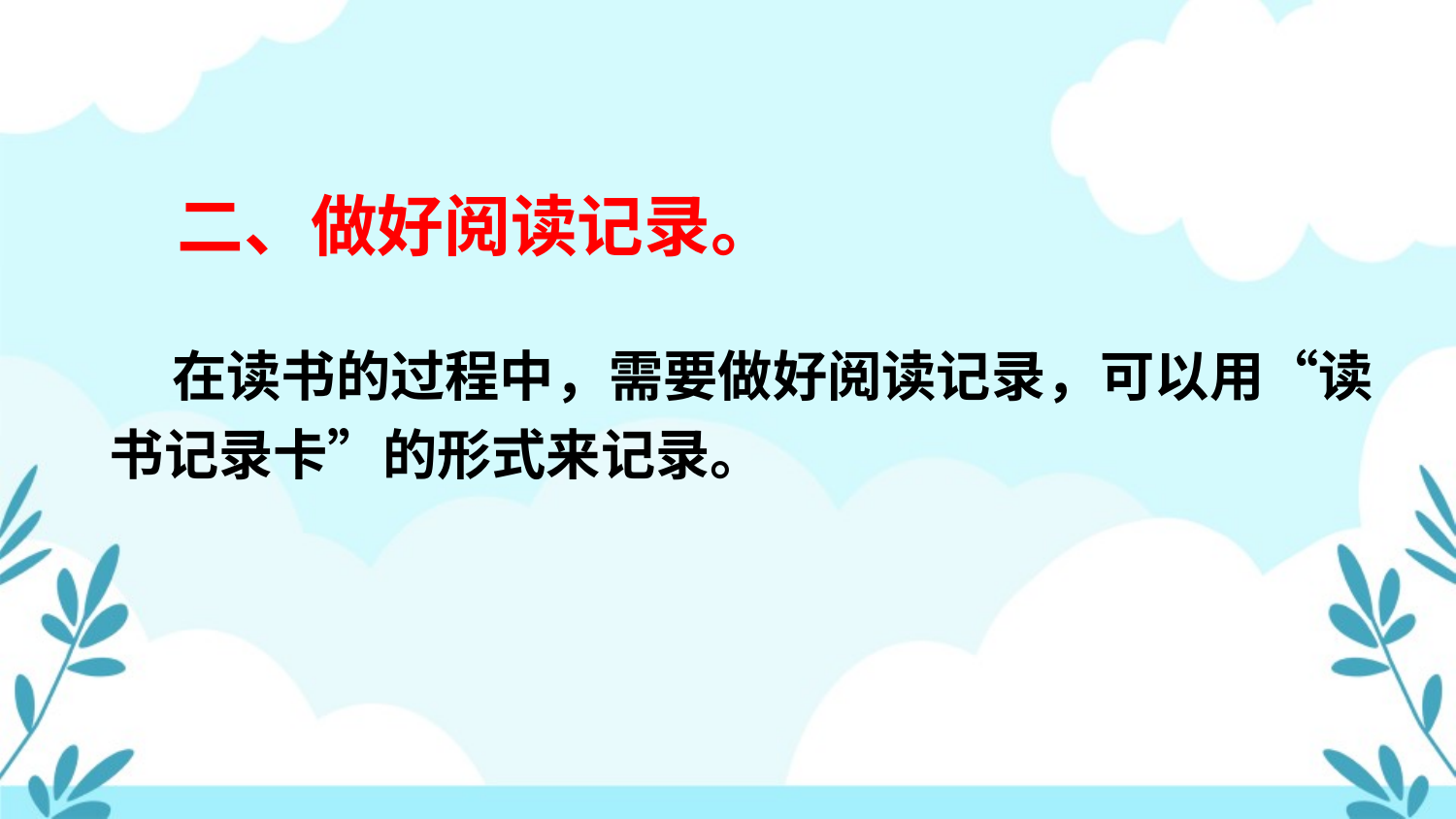

二、做好阅读记录。
    在读书的过程中，需要做好阅读记录，可以用“读书记录卡”的形式来记录。